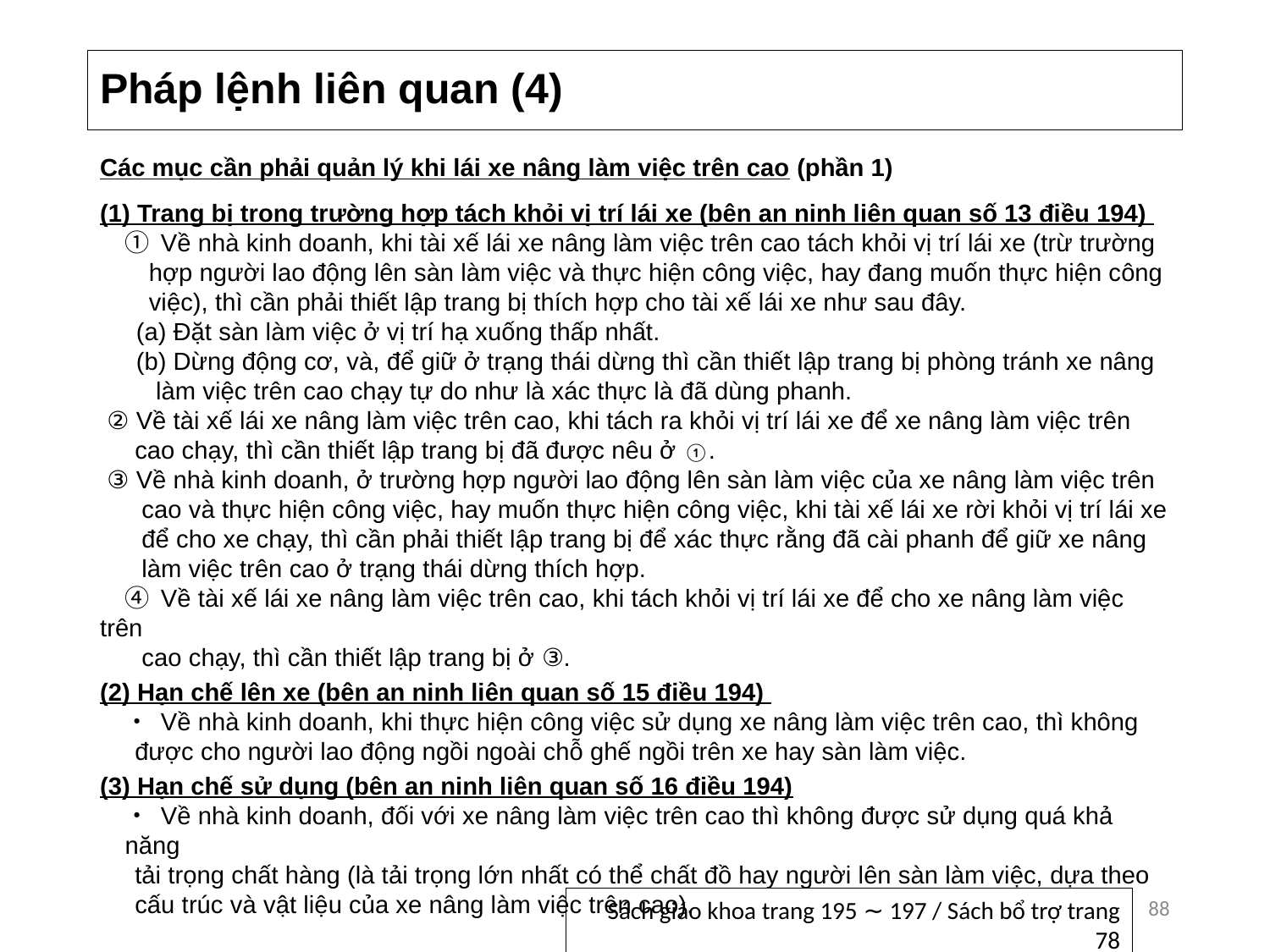

# Pháp lệnh liên quan (4)
Các mục cần phải quản lý khi lái xe nâng làm việc trên cao (phần 1)
(1) Trang bị trong trường hợp tách khỏi vị trí lái xe (bên an ninh liên quan số 13 điều 194)
　① Về nhà kinh doanh, khi tài xế lái xe nâng làm việc trên cao tách khỏi vị trí lái xe (trừ trường
       hợp người lao động lên sàn làm việc và thực hiện công việc, hay đang muốn thực hiện công
       việc), thì cần phải thiết lập trang bị thích hợp cho tài xế lái xe như sau đây.
　 (a) Đặt sàn làm việc ở vị trí hạ xuống thấp nhất.
　 (b) Dừng động cơ, và, để giữ ở trạng thái dừng thì cần thiết lập trang bị phòng tránh xe nâng
        làm việc trên cao chạy tự do như là xác thực là đã dùng phanh.
 ② Về tài xế lái xe nâng làm việc trên cao, khi tách ra khỏi vị trí lái xe để xe nâng làm việc trên
     cao chạy, thì cần thiết lập trang bị đã được nêu ở ①.
 ③ Về nhà kinh doanh, ở trường hợp người lao động lên sàn làm việc của xe nâng làm việc trên
      cao và thực hiện công việc, hay muốn thực hiện công việc, khi tài xế lái xe rời khỏi vị trí lái xe
      để cho xe chạy, thì cần phải thiết lập trang bị để xác thực rằng đã cài phanh để giữ xe nâng
      làm việc trên cao ở trạng thái dừng thích hợp.
　④ Về tài xế lái xe nâng làm việc trên cao, khi tách khỏi vị trí lái xe để cho xe nâng làm việc trên
      cao chạy, thì cần thiết lập trang bị ở ③.
(2) Hạn chế lên xe (bên an ninh liên quan số 15 điều 194)
　・ Về nhà kinh doanh, khi thực hiện công việc sử dụng xe nâng làm việc trên cao, thì không
     được cho người lao động ngồi ngoài chỗ ghế ngồi trên xe hay sàn làm việc.
(3) Hạn chế sử dụng (bên an ninh liên quan số 16 điều 194)
　・ Về nhà kinh doanh, đối với xe nâng làm việc trên cao thì không được sử dụng quá khả năng
     tải trọng chất hàng (là tải trọng lớn nhất có thể chất đồ hay người lên sàn làm việc, dựa theo
     cấu trúc và vật liệu của xe nâng làm việc trên cao).
88
Sách giáo khoa trang 195 ∼ 197 / Sách bổ trợ trang 78